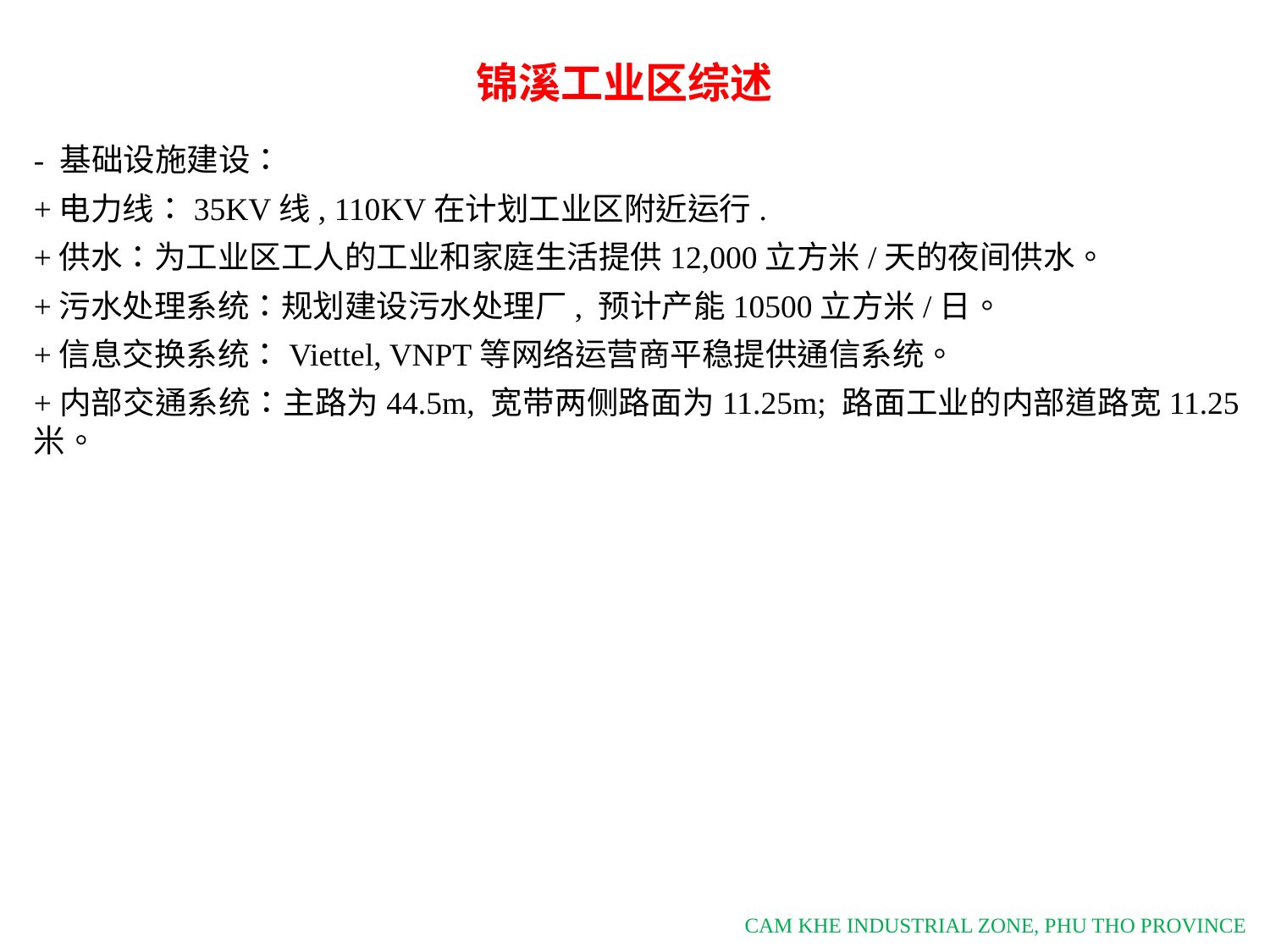

锦溪工业区综述
- 基础设施建设：
+电力线：35KV线, 110KV在计划工业区附近运行.
+供水：为工业区工人的工业和家庭生活提供12,000立方米/天的夜间供水。
+污水处理系统：规划建设污水处理厂, 预计产能10500立方米/日。
+信息交换系统：Viettel, VNPT等网络运营商平稳提供通信系统。
+内部交通系统：主路为44.5m, 宽带两侧路面为11.25m; 路面工业的内部道路宽11.25米。

CAM KHE INDUSTRIAL ZONE, PHU THO PROVINCE